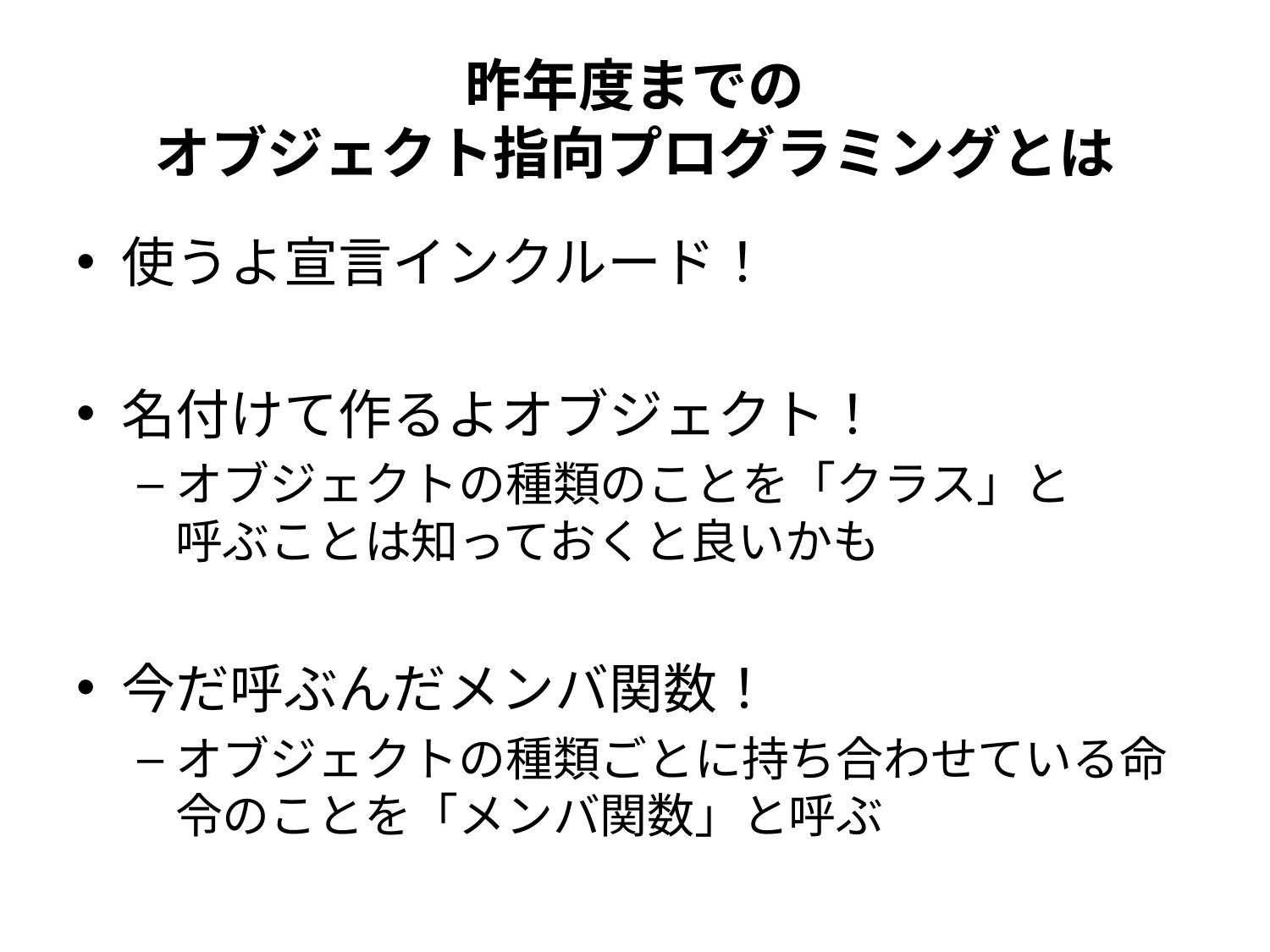

# 昨年度までの オブジェクト指向プログラミングとは
使うよ宣言インクルード！

名付けて作るよオブジェクト！
オブジェクトの種類のことを「クラス」と
呼ぶことは知っておくと良いかも

今だ呼ぶんだメンバ関数！
オブジェクトの種類ごとに持ち合わせている命令のことを「メンバ関数」と呼ぶ